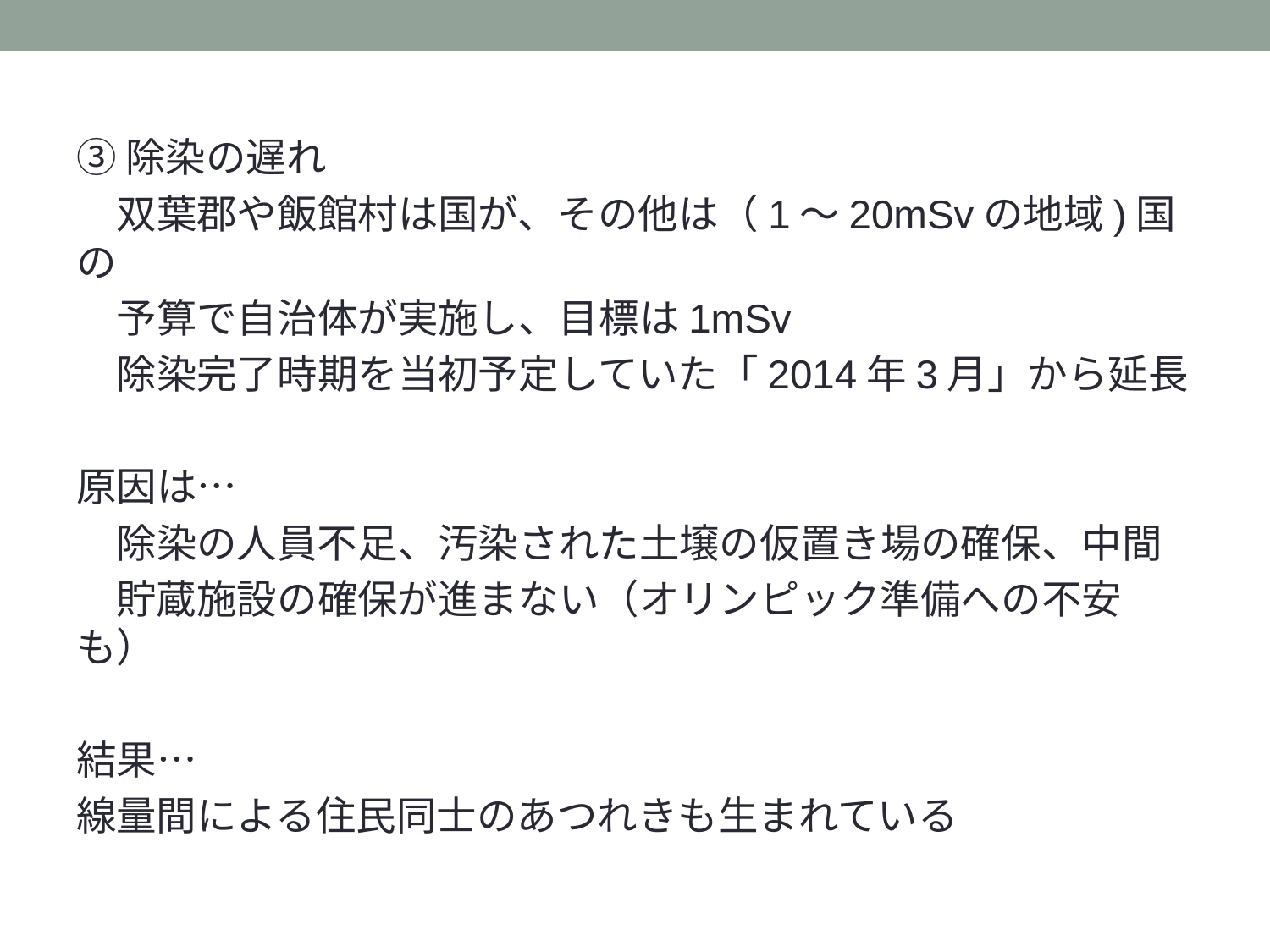

#
③除染の遅れ
　双葉郡や飯館村は国が、その他は（1～20mSvの地域)国の
　予算で自治体が実施し、目標は1mSv
　除染完了時期を当初予定していた「2014年3月」から延長

原因は…
　除染の人員不足、汚染された土壌の仮置き場の確保、中間
　貯蔵施設の確保が進まない（オリンピック準備への不安も）

結果…
線量間による住民同士のあつれきも生まれている